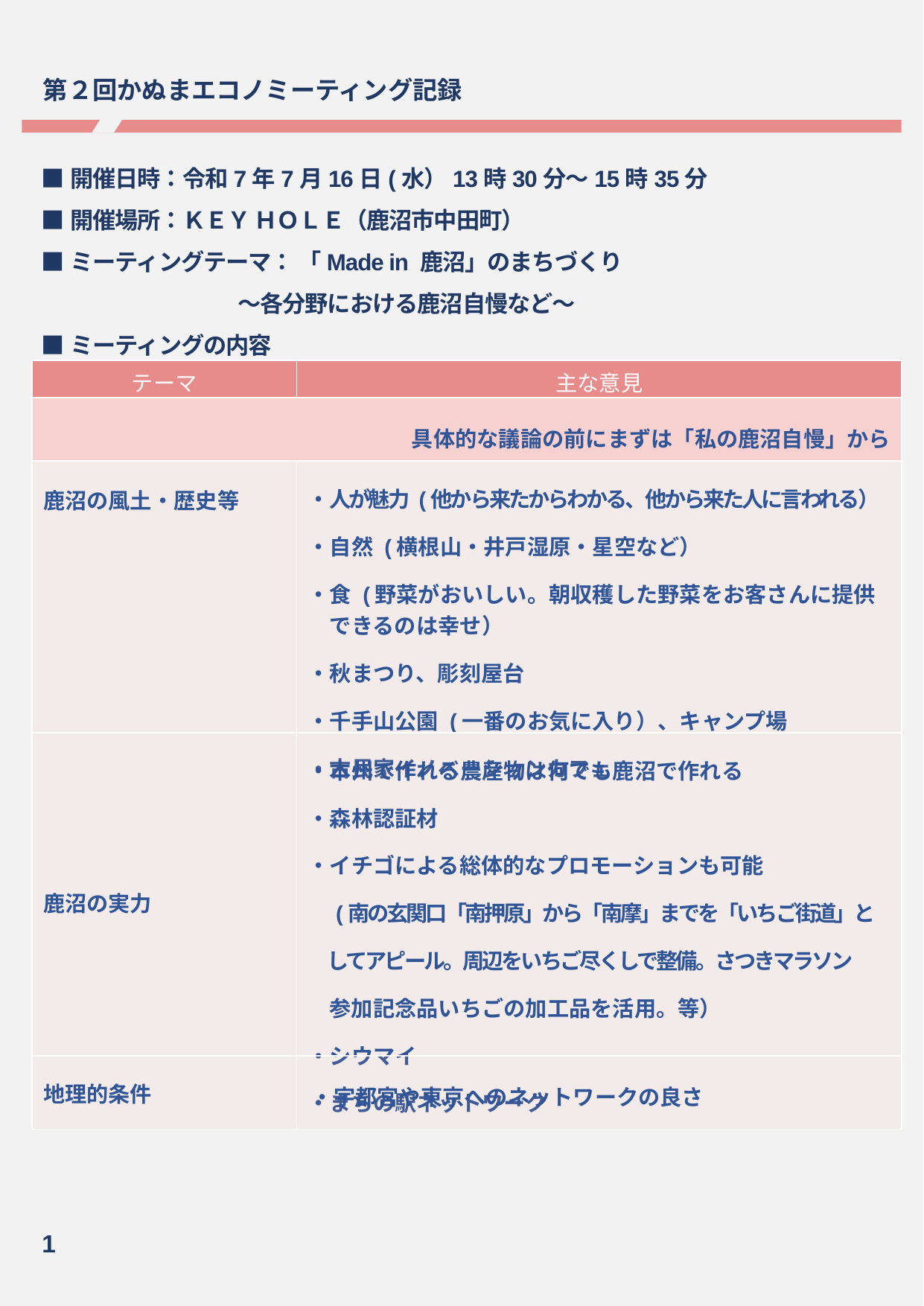

第２回かぬまエコノミーティング記録

■開催日時：令和7年7月16日(水）13時30分～15時35分
■開催場所：ＫＥＹ ＨＯＬＥ（鹿沼市中田町）
■ミーティングテーマ： 「Made in 鹿沼」のまちづくり
                                           ～各分野における鹿沼自慢など～
■ミーティングの内容

| テーマ | 主な意見 |
| --- | --- |
| 具体的な議論の前にまずは「私の鹿沼自慢」から |  |
| 鹿沼の風土・歴史等 | ・人が魅力 (他から来たからわかる、他から来た人に言われる） ・自然 (横根山・井戸湿原・星空など） ・食 (野菜がおいしい。朝収穫した野菜をお客さんに提供 　できるのは幸せ） ・秋まつり、彫刻屋台 ・千手山公園 (一番のお気に入り）、キャンプ場 ・古民家イノベーションカフェ |
| 鹿沼の実力 | ・本州で作れる農産物は何でも鹿沼で作れる ・森林認証材 ・イチゴによる総体的なプロモーションも可能 　(南の玄関口「南押原」から「南摩」までを「いちご街道」と 　してアピール。周辺をいちご尽くしで整備。さつきマラソン 　参加記念品いちごの加工品を活用。等） ・シウマイ ・まちの駅ネットワーク |
| 地理的条件 |  |

・宇都宮や東京へのネットワークの良さ
1